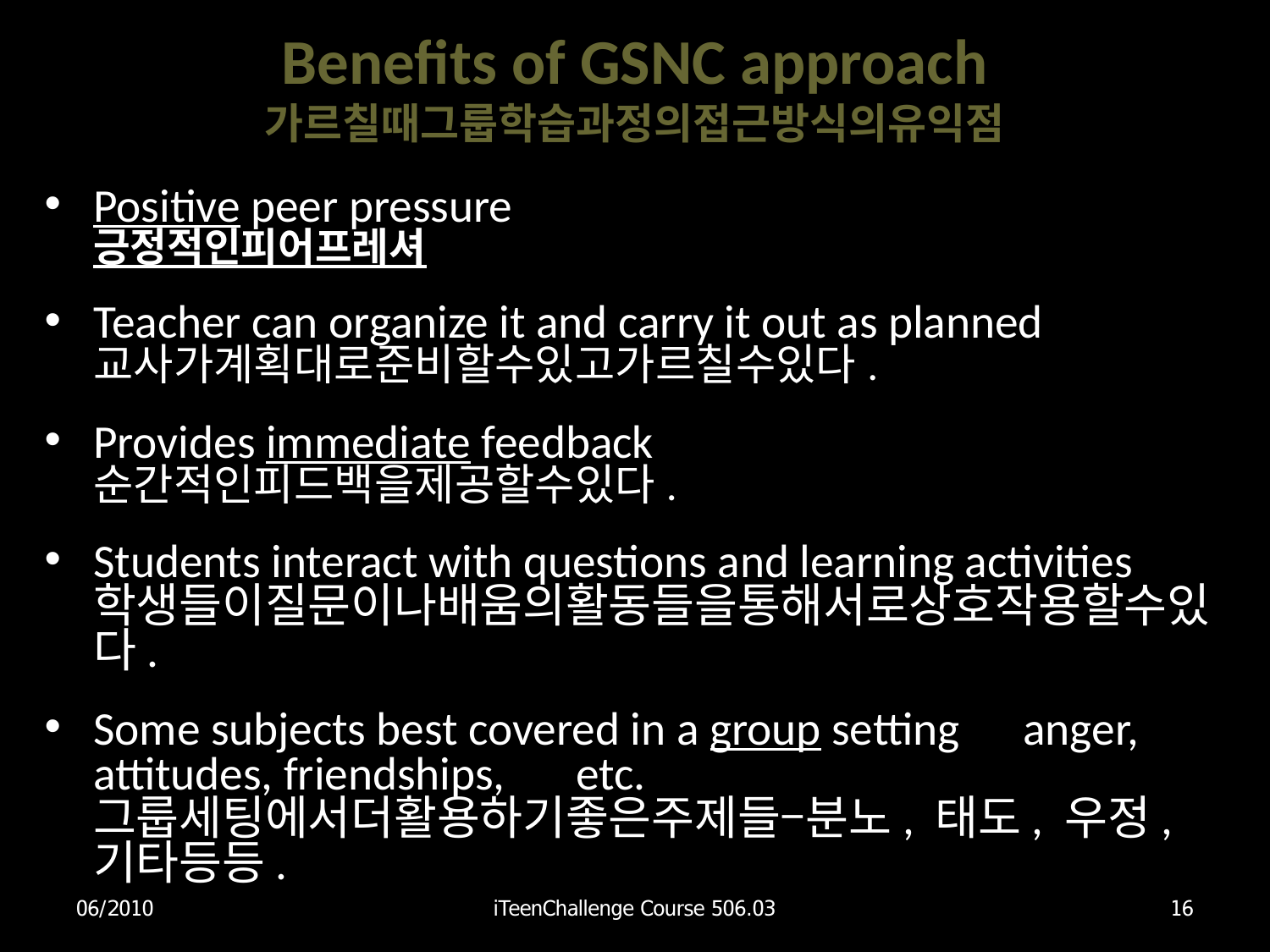

# Benefits of GSNC approach 가르칠때그룹학습과정의접근방식의유익점
Positive peer pressure                                     긍정적인피어프레셔
Teacher can organize it and carry it out as planned  교사가계획대로준비할수있고가르칠수있다.
Provides immediate feedback 순간적인피드백을제공할수있다.
Students interact with questions and learning activities 학생들이질문이나배움의활동들을통해서로상호작용할수있다.
Some subjects best covered in a group setting      anger, attitudes, friendships, 	etc. 그룹세팅에서더활용하기좋은주제들–분노, 태도, 우정, 기타등등.

06/2010
iTeenChallenge Course 506.03
16